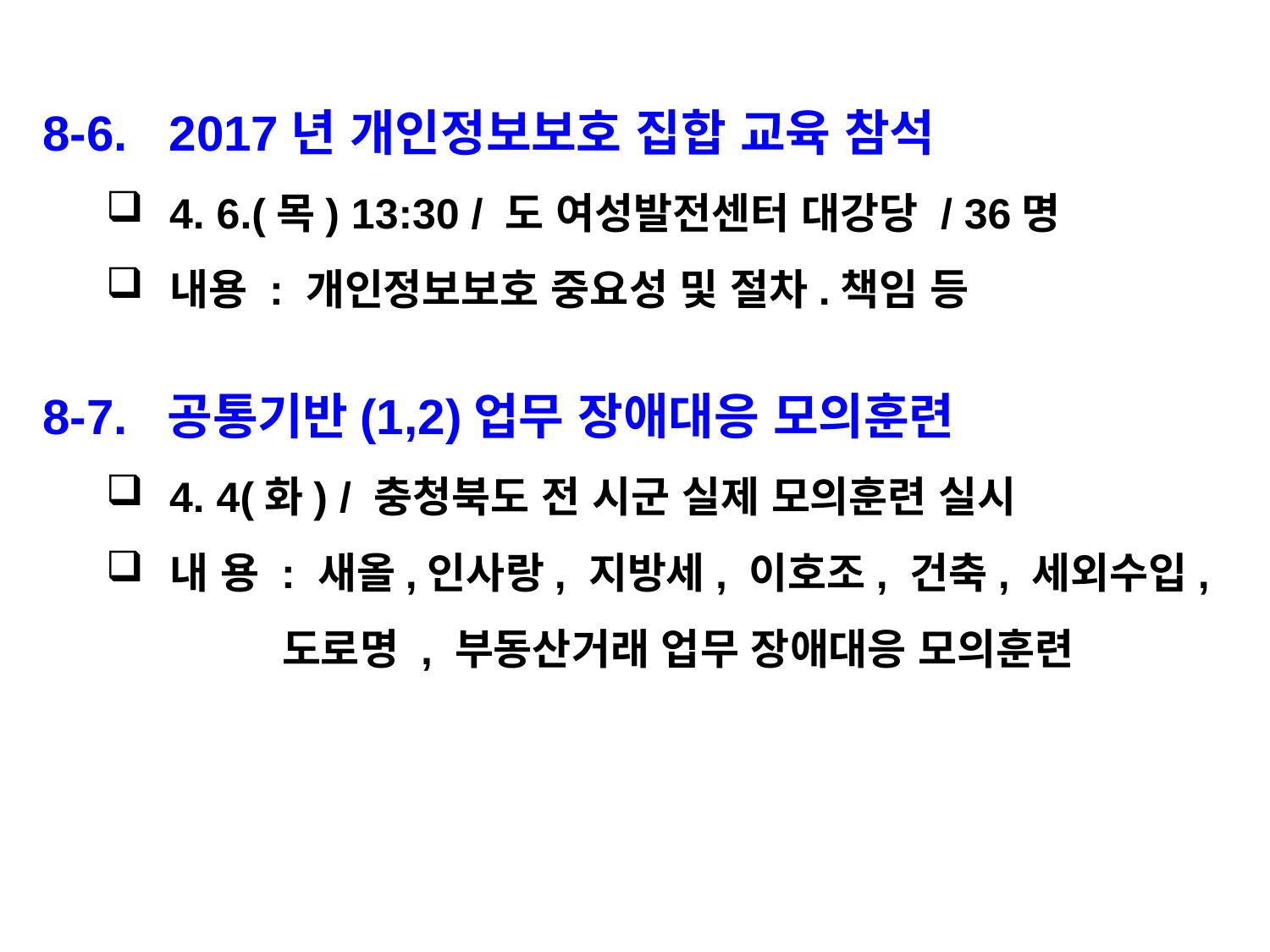

8-6.   2017년 개인정보보호 집합 교육 참석
4. 6.(목) 13:30 / 도 여성발전센터 대강당 / 36명
내용 : 개인정보보호 중요성 및 절차.책임 등
8-7.  공통기반(1,2)업무 장애대응 모의훈련
4. 4(화) / 충청북도 전 시군 실제 모의훈련 실시
내 용 : 새올,인사랑, 지방세, 이호조, 건축, 세외수입,
              도로명 , 부동산거래 업무 장애대응 모의훈련